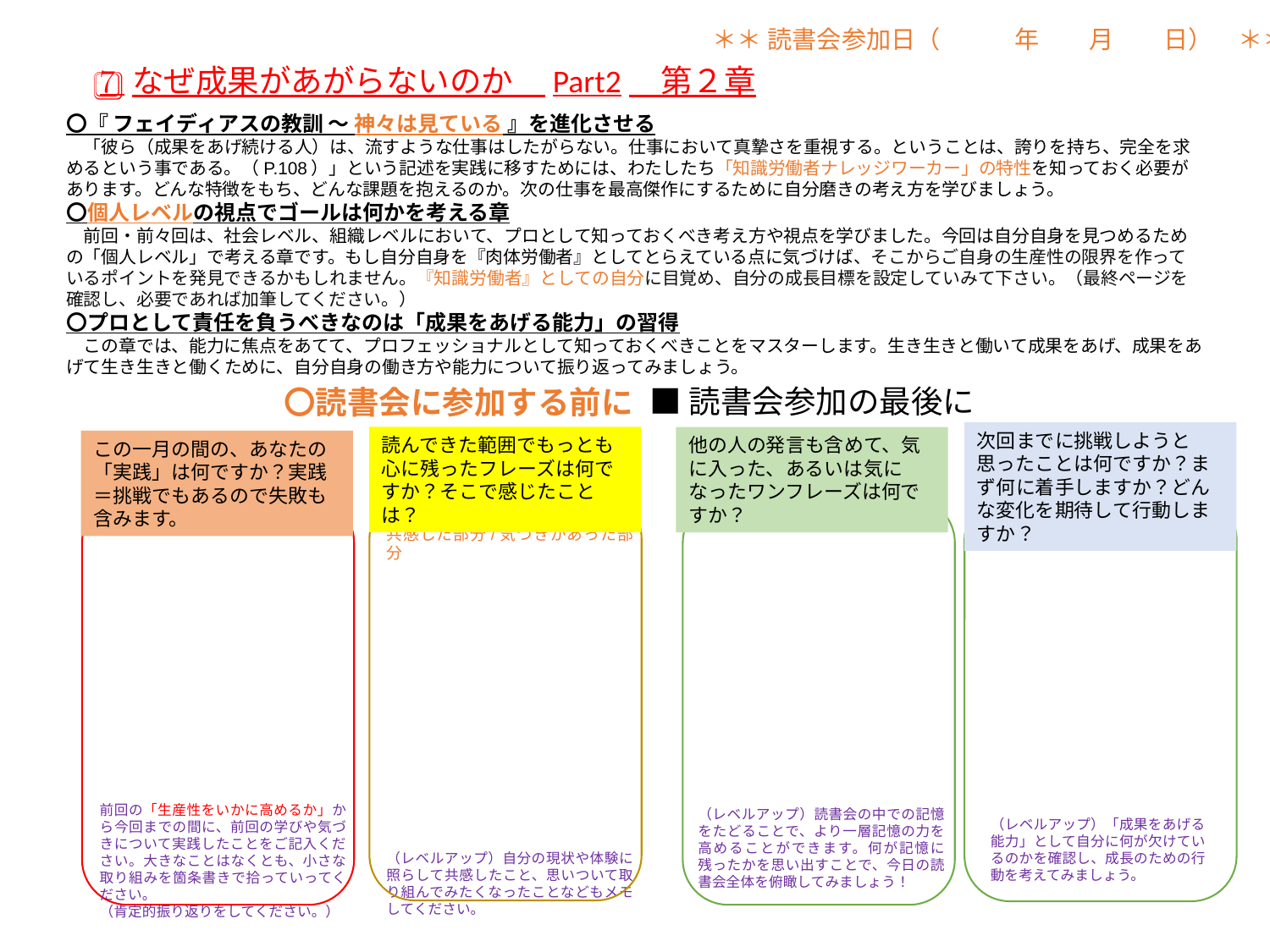

＊＊ 読書会参加日（　　　年　　月　　日）　＊＊
# 7⃣ なぜ成果があがらないのか　Part2　第２章
〇『 フェイディアスの教訓 ～ 神々は見ている 』を進化させる
　「彼ら（成果をあげ続ける人）は、流すような仕事はしたがらない。仕事において真摯さを重視する。ということは、誇りを持ち、完全を求めるという事である。（P.108）」という記述を実践に移すためには、わたしたち「知識労働者ナレッジワーカー」の特性を知っておく必要があります。どんな特徴をもち、どんな課題を抱えるのか。次の仕事を最高傑作にするために自分磨きの考え方を学びましょう。
〇個人レベルの視点でゴールは何かを考える章
　前回・前々回は、社会レベル、組織レベルにおいて、プロとして知っておくべき考え方や視点を学びました。今回は自分自身を見つめるための「個人レベル」で考える章です。もし自分自身を『肉体労働者』としてとらえている点に気づけば、そこからご自身の生産性の限界を作っているポイントを発見できるかもしれません。『知識労働者』としての自分に目覚め、自分の成長目標を設定していみて下さい。（最終ページを確認し、必要であれば加筆してください。）
〇プロとして責任を負うべきなのは「成果をあげる能力」の習得
　この章では、能力に焦点をあてて、プロフェッショナルとして知っておくべきことをマスターします。生き生きと働いて成果をあげ、成果をあげて生き生きと働くために、自分自身の働き方や能力について振り返ってみましょう。

■読書会参加の最後に
〇読書会に参加する前に
次回までに挑戦しようと思ったことは何ですか？まず何に着手しますか？どんな変化を期待して行動しますか？
読んできた範囲でもっとも心に残ったフレーズは何ですか？そこで感じたことは？
他の人の発言も含めて、気に入った、あるいは気になったワンフレーズは何ですか？
この一月の間の、あなたの「実践」は何ですか？実践＝挑戦でもあるので失敗も含みます。

共感した部分/気づきがあった部分

（レベルアップ）自分の現状や体験に照らして共感したこと、思いついて取り組んでみたくなったことなどもメモしてください。

（レベルアップ）「成果をあげる能力」として自分に何が欠けているのかを確認し、成長のための行動を考えてみましょう。

（レベルアップ）読書会の中での記憶をたどることで、より一層記憶の力を高めることができます。何が記憶に残ったかを思い出すことで、今日の読書会全体を俯瞰してみましょう！

前回の「生産性をいかに高めるか」から今回までの間に、前回の学びや気づきについて実践したことをご記入ください。大きなことはなくとも、小さな取り組みを箇条書きで拾っていってください。
（肯定的振り返りをしてください。）